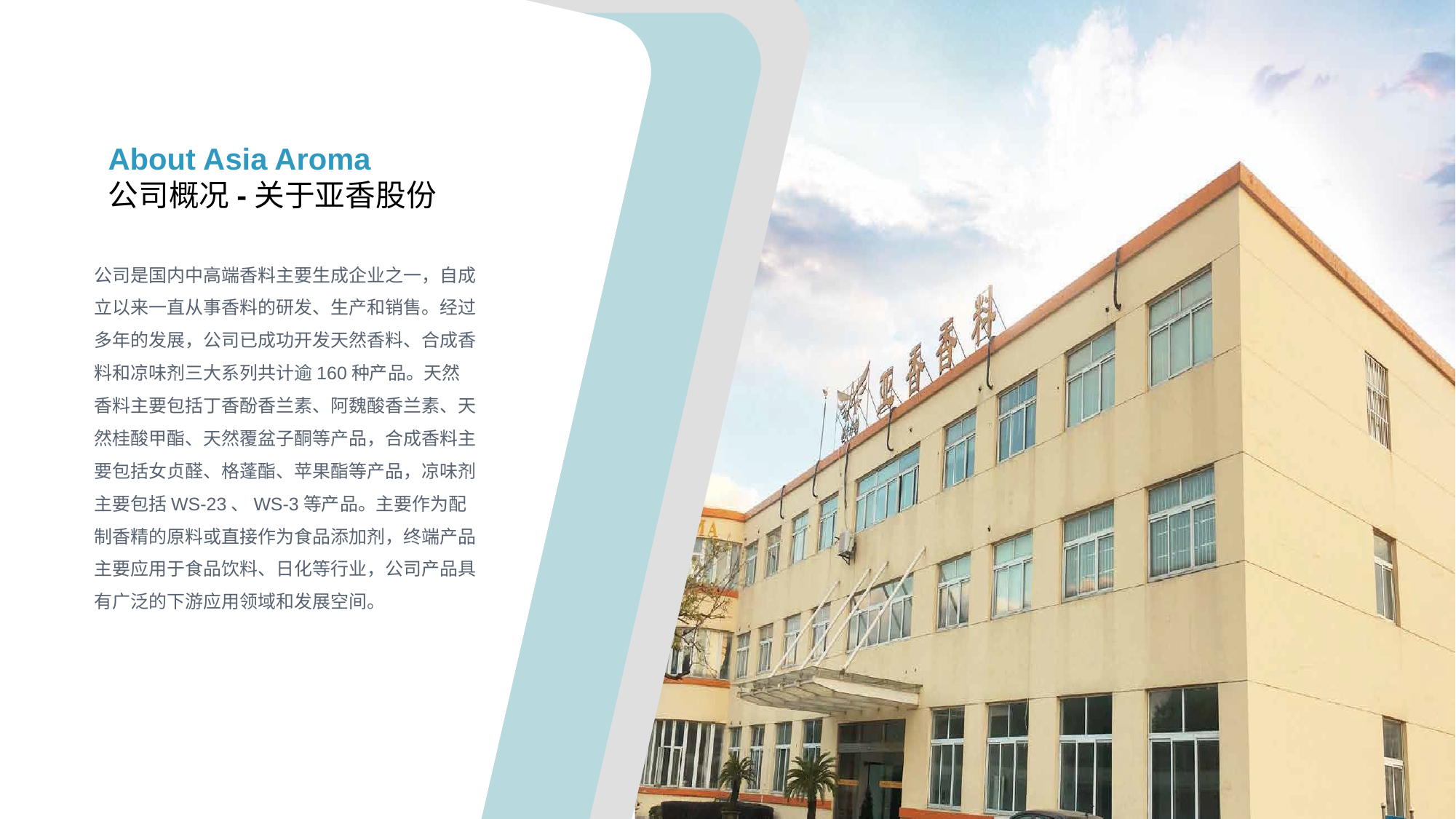

About Asia Aroma
公司概况-关于亚香股份
公司是国内中高端香料主要生成企业之一，自成立以来一直从事香料的研发、生产和销售。经过多年的发展，公司已成功开发天然香料、合成香料和凉味剂三大系列共计逾160种产品。天然香料主要包括丁香酚香兰素、阿魏酸香兰素、天然桂酸甲酯、天然覆盆子酮等产品，合成香料主要包括女贞醛、格蓬酯、苹果酯等产品，凉味剂主要包括WS-23、WS-3等产品。主要作为配制香精的原料或直接作为食品添加剂，终端产品主要应用于食品饮料、日化等行业，公司产品具有广泛的下游应用领域和发展空间。